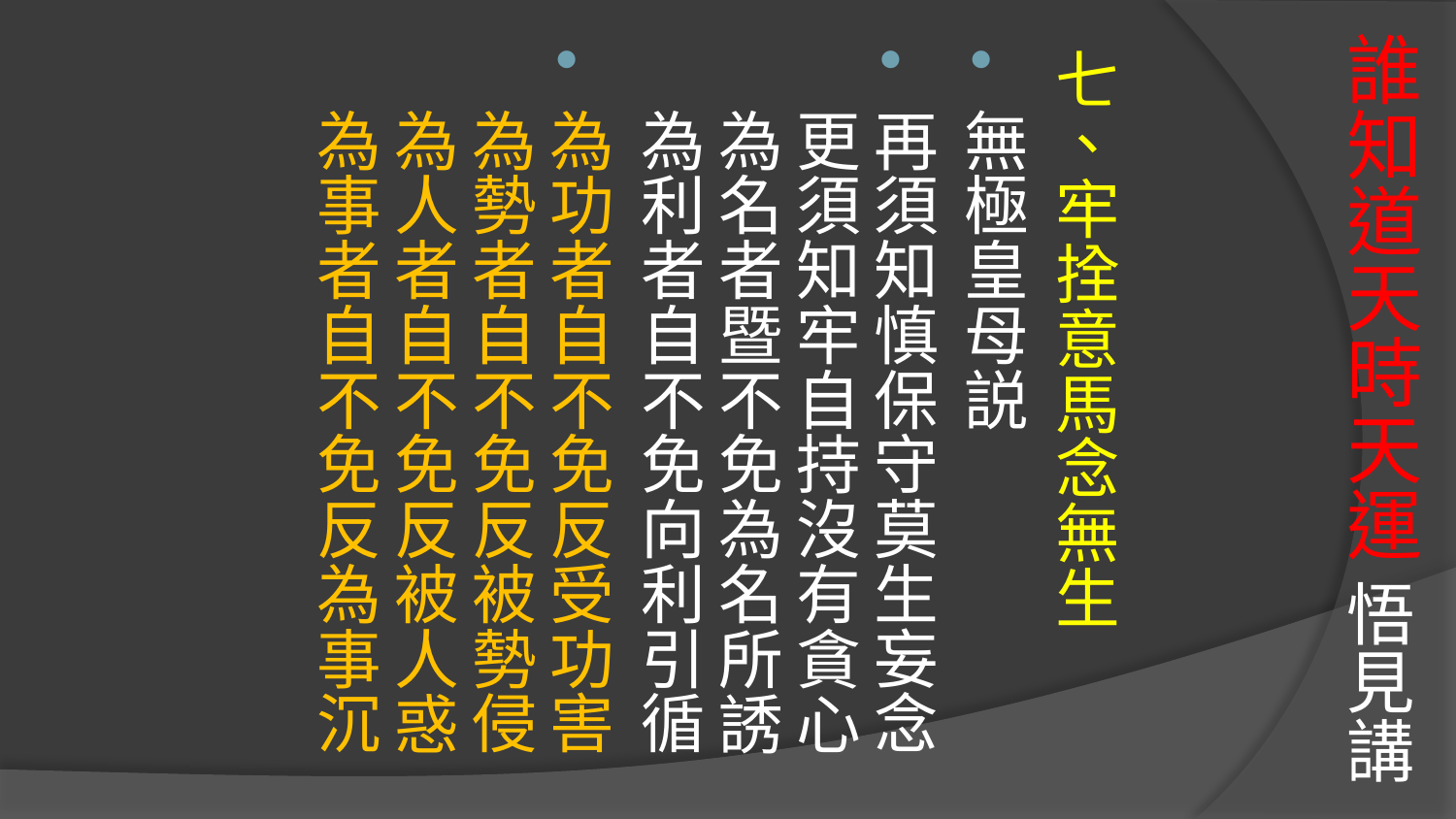

# 誰知道天時天運 悟見講
七、牢拴意馬念無生
無極皇母説
再須知慎保守莫生妄念
更須知牢自持沒有貪心
為名者暨不免為名所誘
為利者自不免向利引循
為功者自不免反受功害 
為勢者自不免反被勢侵
為人者自不免反被人惑
為事者自不免反為事沉